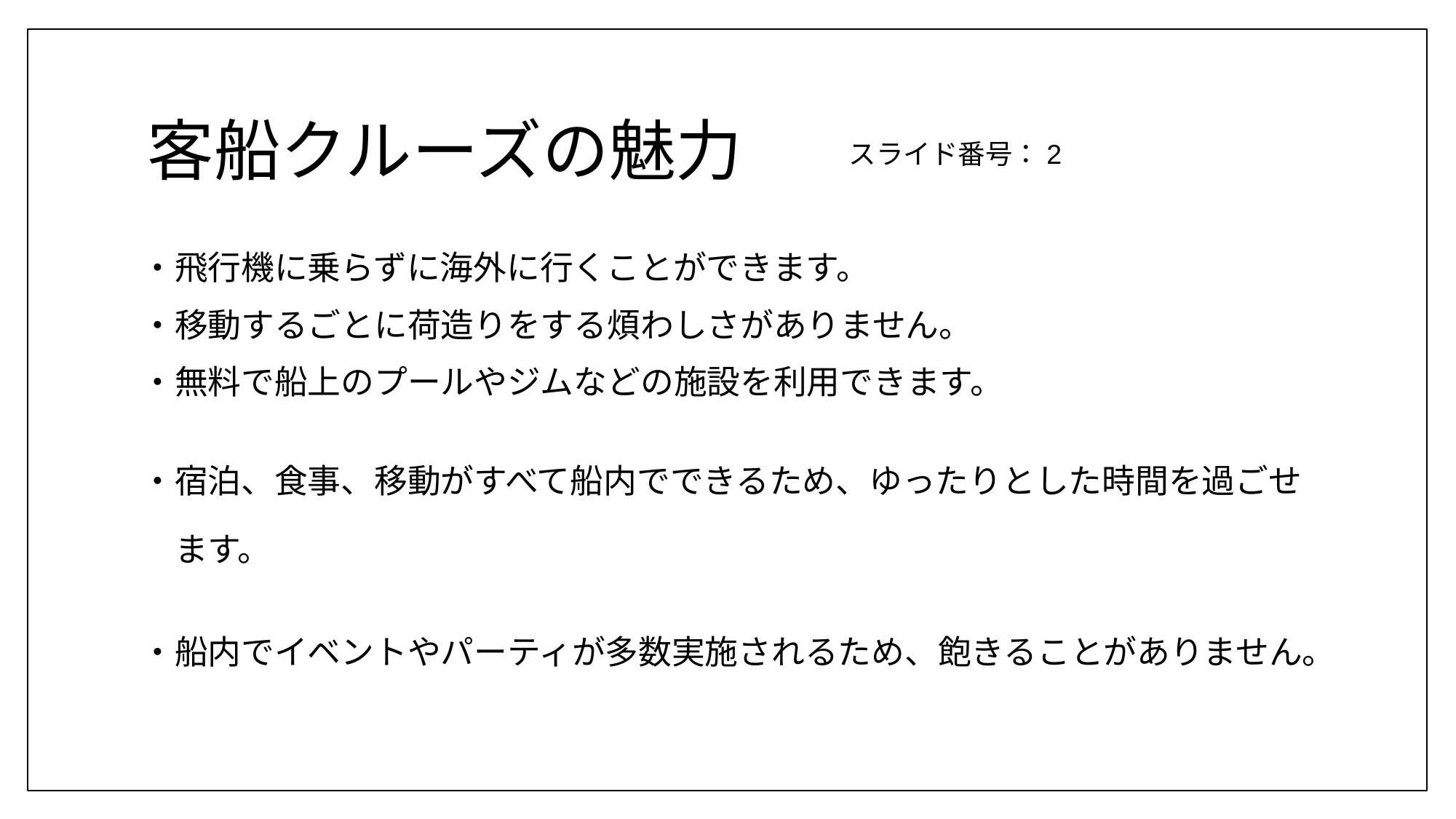

# 客船クルーズの魅力
スライド番号：2
飛行機に乗らずに海外に行くことができます。
移動するごとに荷造りをする煩わしさがありません。
無料で船上のプールやジムなどの施設を利用できます。
宿泊、食事、移動がすべて船内でできるため、ゆったりとした時間を過ごせます。
船内でイベントやパーティが多数実施されるため、飽きることがありません。